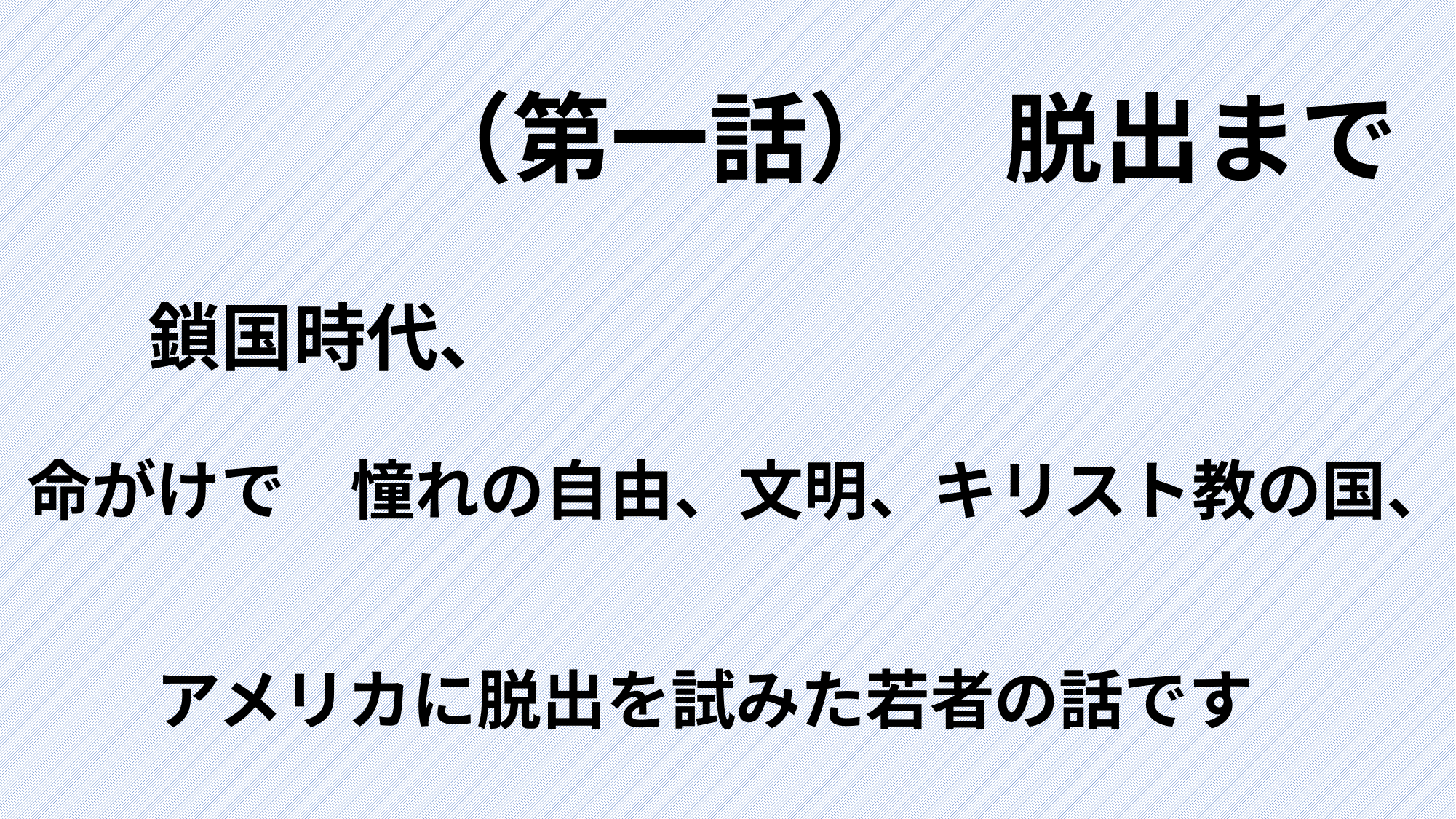

# （第一話）　脱出まで 　　　　　鎖国時代、 命がけで　憧れの自由、文明、キリスト教の国、 　　アメリカに脱出を試みた若者の話です